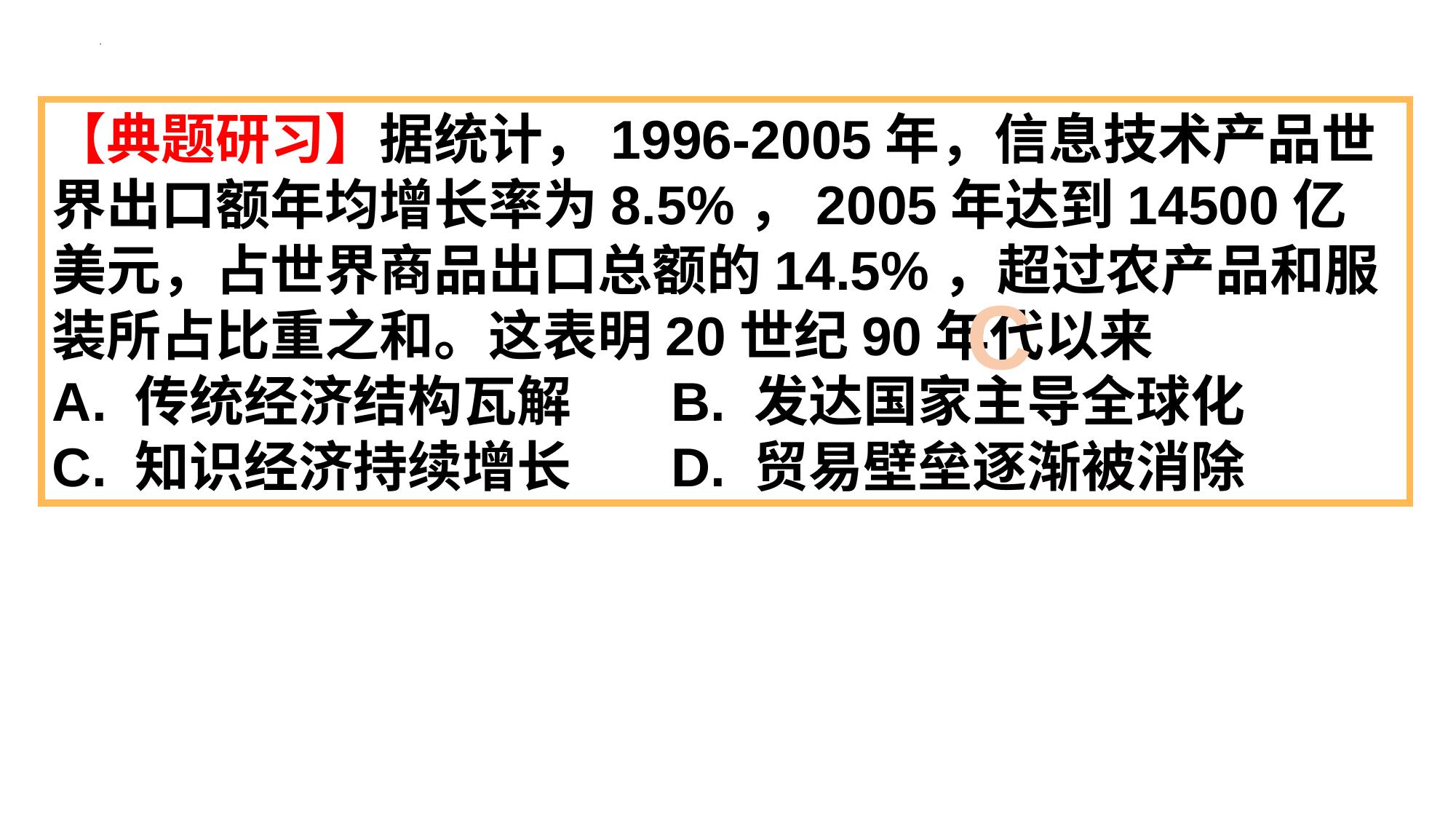

【典题研习】据统计，1996-2005年，信息技术产品世界出口额年均增长率为8.5%，2005年达到14500亿美元，占世界商品出口总额的14.5%，超过农产品和服装所占比重之和。这表明20世纪90年代以来
A. 传统经济结构瓦解       B. 发达国家主导全球化
C. 知识经济持续增长       D. 贸易壁垒逐渐被消除
C